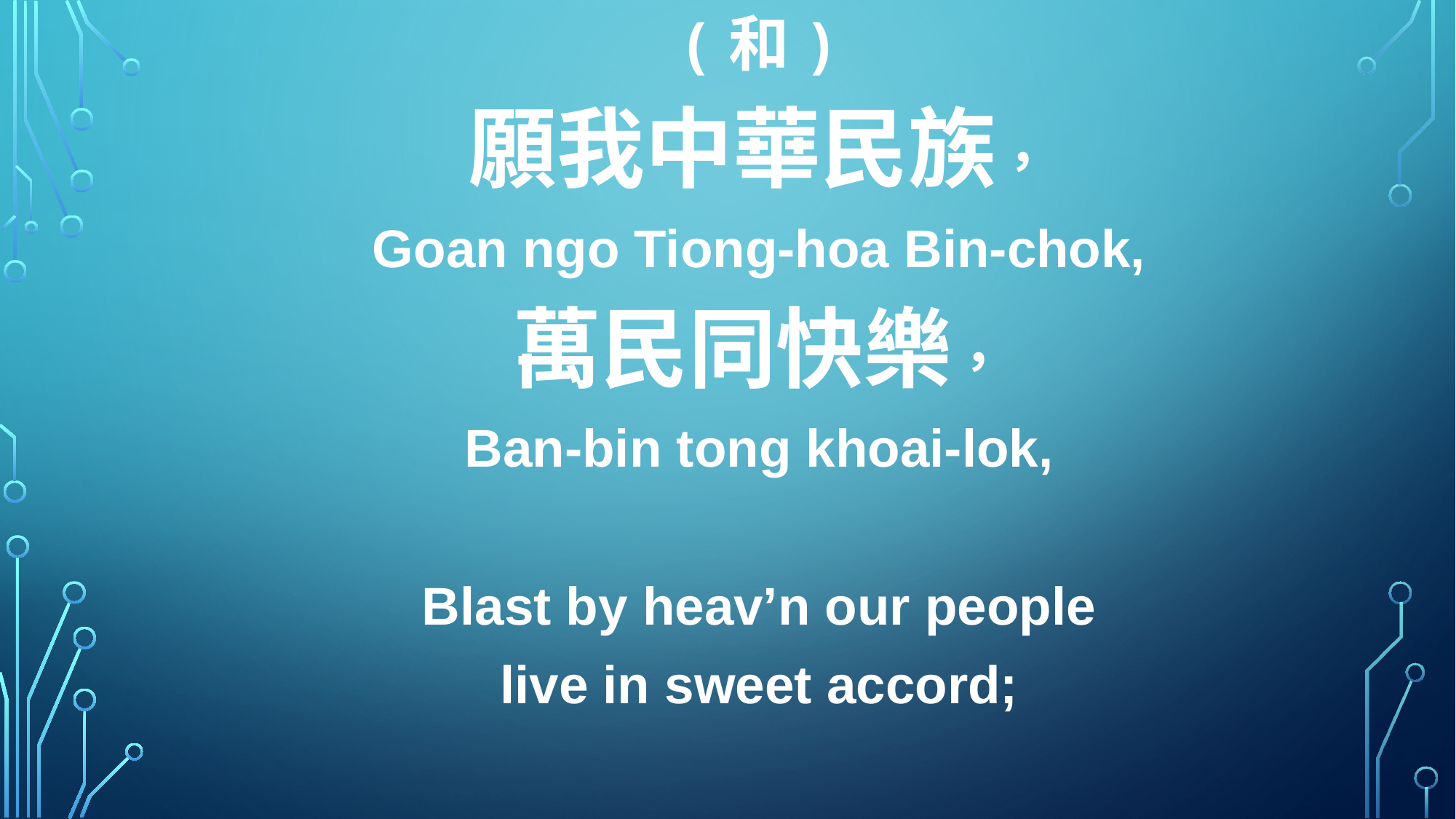

(和)
願我中華民族，
Goan ngo Tiong-hoa Bin-chok,
萬民同快樂，
Ban-bin tong khoai-lok,

Blast by heav’n our people
live in sweet accord;